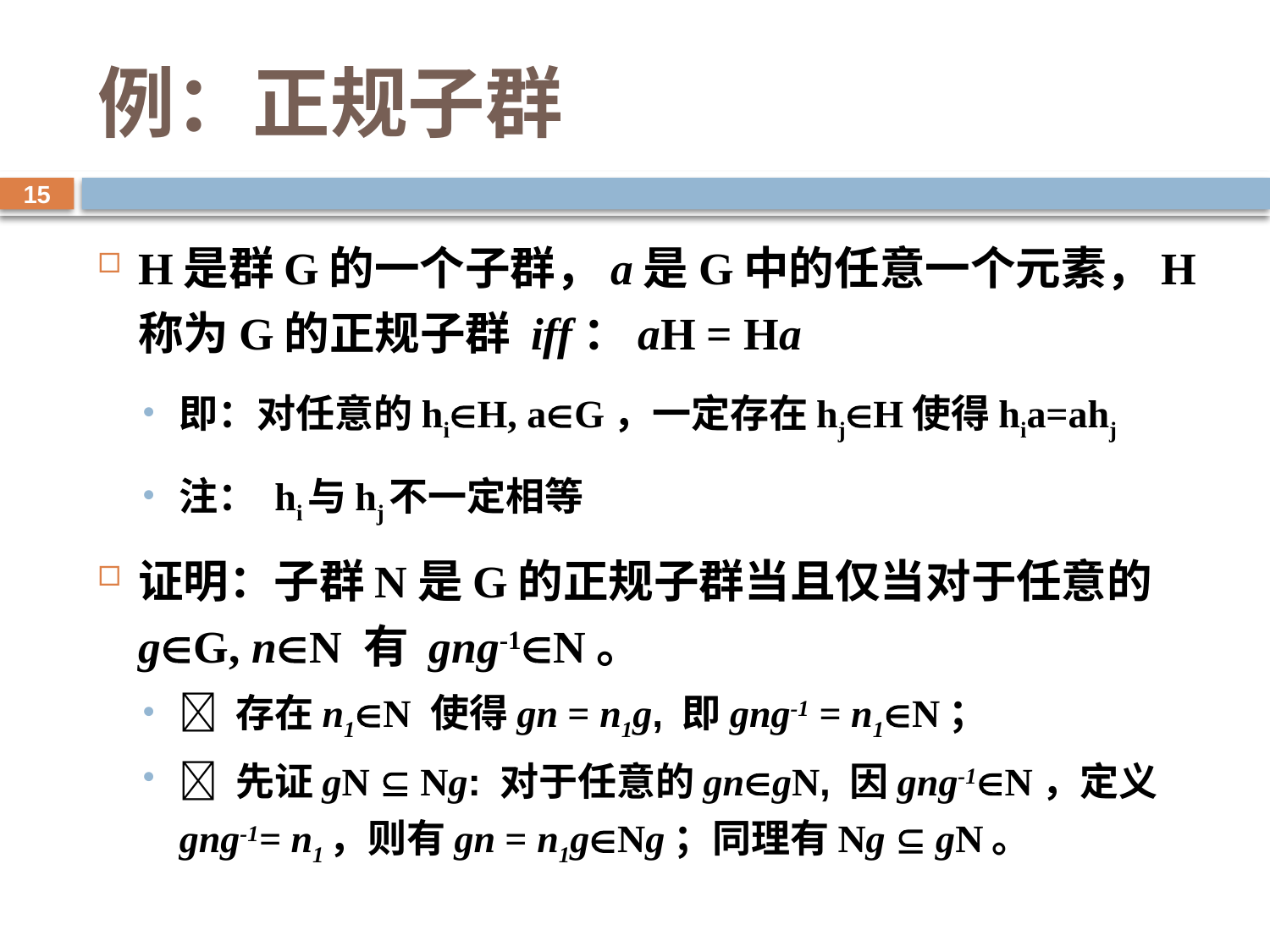

# 例：正规子群
15
H是群G的一个子群，a是G中的任意一个元素，H称为G的正规子群 iff：aH = Ha
即：对任意的hi∈H, a∈G，一定存在hj∈H使得hia=ahj
注： hi与hj不一定相等
证明：子群N是G的正规子群当且仅当对于任意的 g∈G, n∈N 有 gng-1∈N。
⇒ 存在n1∈N 使得gn = n1g, 即gng-1 = n1∈N；
⇐ 先证gN ⊆ Ng: 对于任意的gn∈gN, 因gng-1∈N，定义gng-1= n1，则有gn = n1g∈Ng；同理有Ng ⊆ gN。